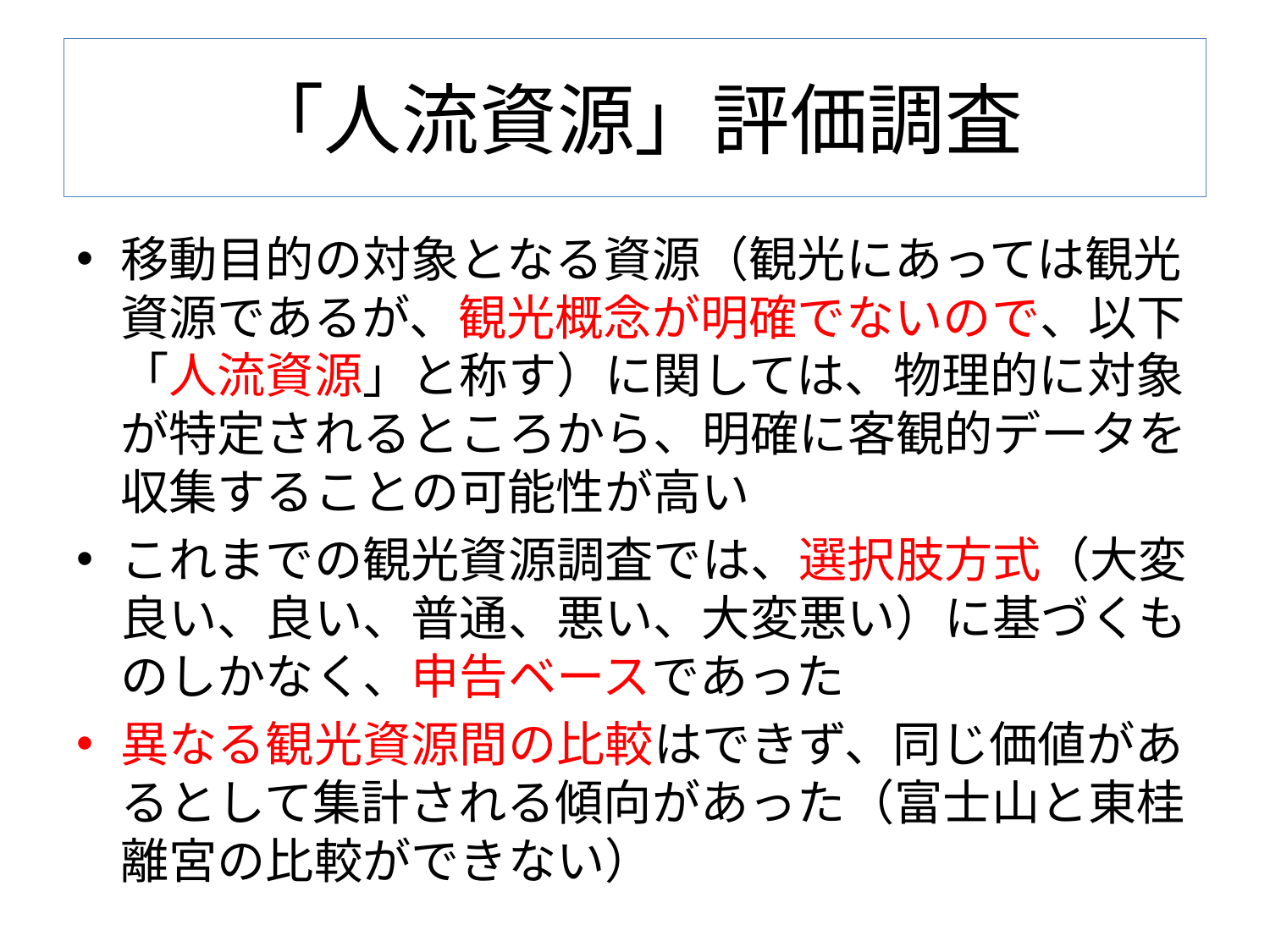

# 「人流資源」評価調査
移動目的の対象となる資源（観光にあっては観光資源であるが、観光概念が明確でないので、以下「人流資源」と称す）に関しては、物理的に対象が特定されるところから、明確に客観的データを収集することの可能性が高い
これまでの観光資源調査では、選択肢方式（大変良い、良い、普通、悪い、大変悪い）に基づくものしかなく、申告ベースであった
異なる観光資源間の比較はできず、同じ価値があるとして集計される傾向があった（富士山と東桂離宮の比較ができない）